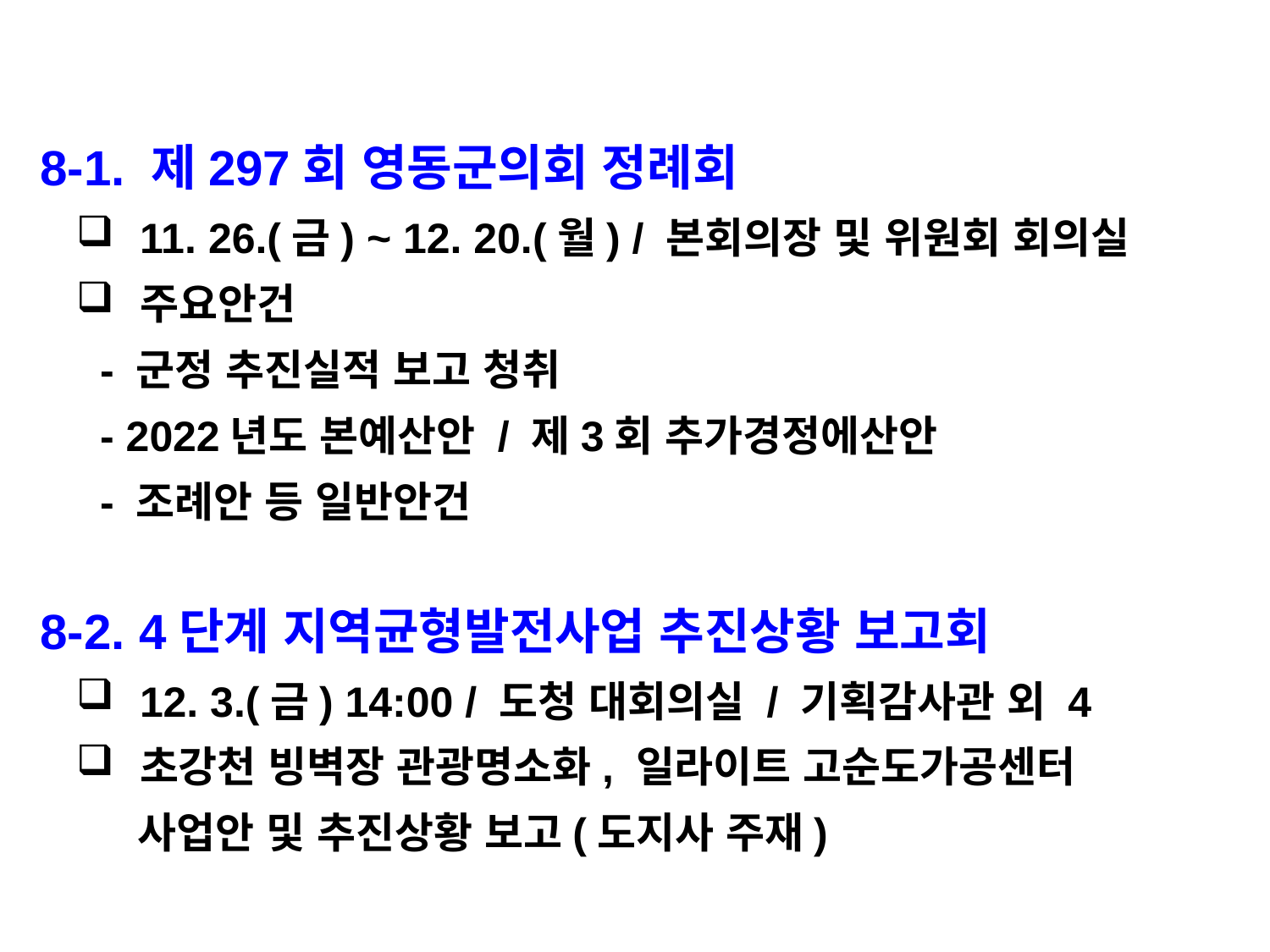

8-1. 제297회 영동군의회 정례회
11. 26.(금) ~ 12. 20.(월) / 본회의장 및 위원회 회의실
주요안건
  - 군정 추진실적 보고 청취
  - 2022년도 본예산안 / 제3회 추가경정에산안
  - 조례안 등 일반안건
  8-2. 4단계 지역균형발전사업 추진상황 보고회
12. 3.(금) 14:00 / 도청 대회의실 / 기획감사관 외 4
초강천 빙벽장 관광명소화, 일라이트 고순도가공센터
       사업안 및 추진상황 보고(도지사 주재)